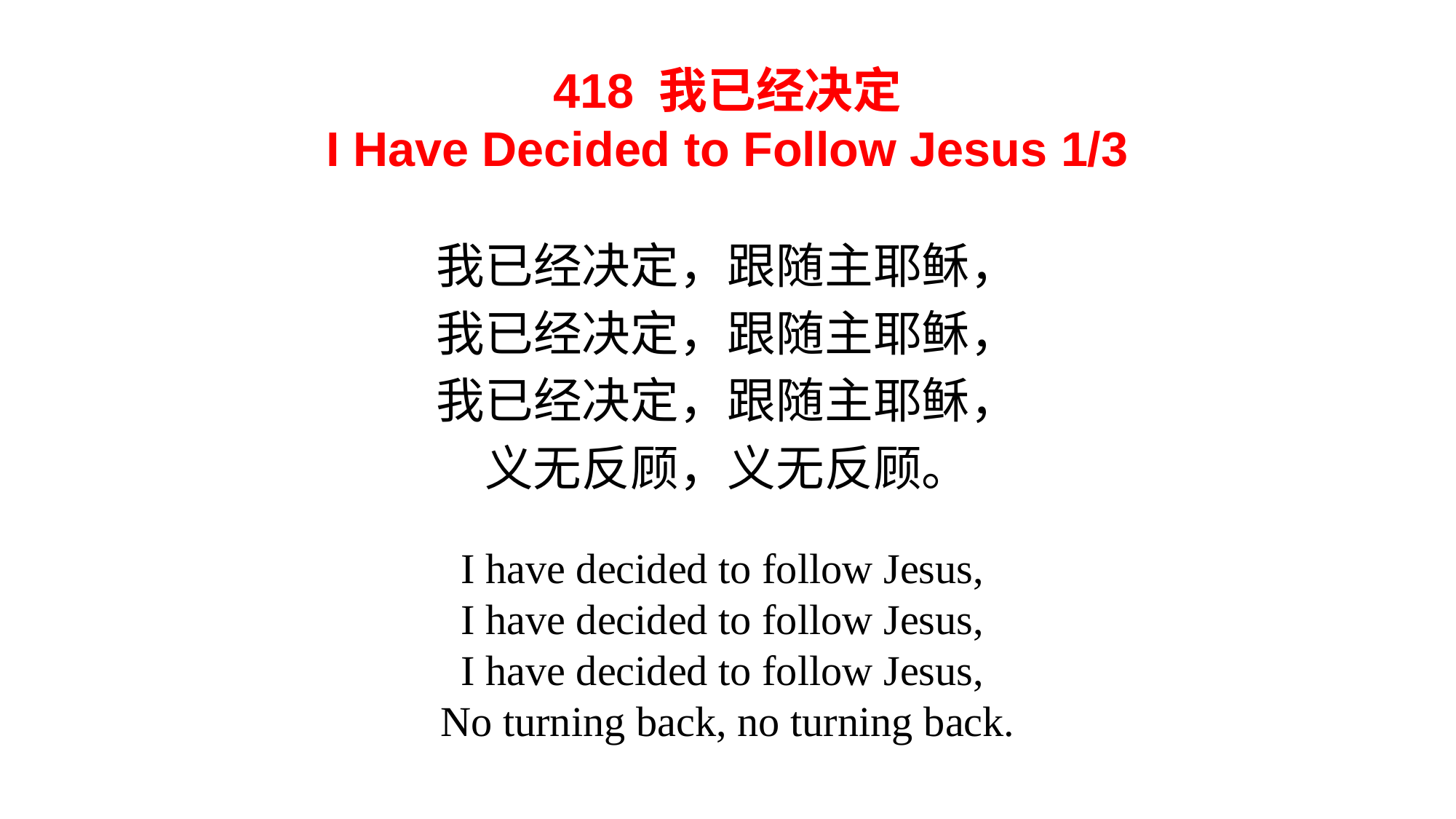

418 我已经决定
I Have Decided to Follow Jesus 1/3
我已经决定，跟随主耶稣，
我已经决定，跟随主耶稣，
我已经决定，跟随主耶稣，
义无反顾，义无反顾。

I have decided to follow Jesus,
I have decided to follow Jesus,
I have decided to follow Jesus,
No turning back, no turning back.